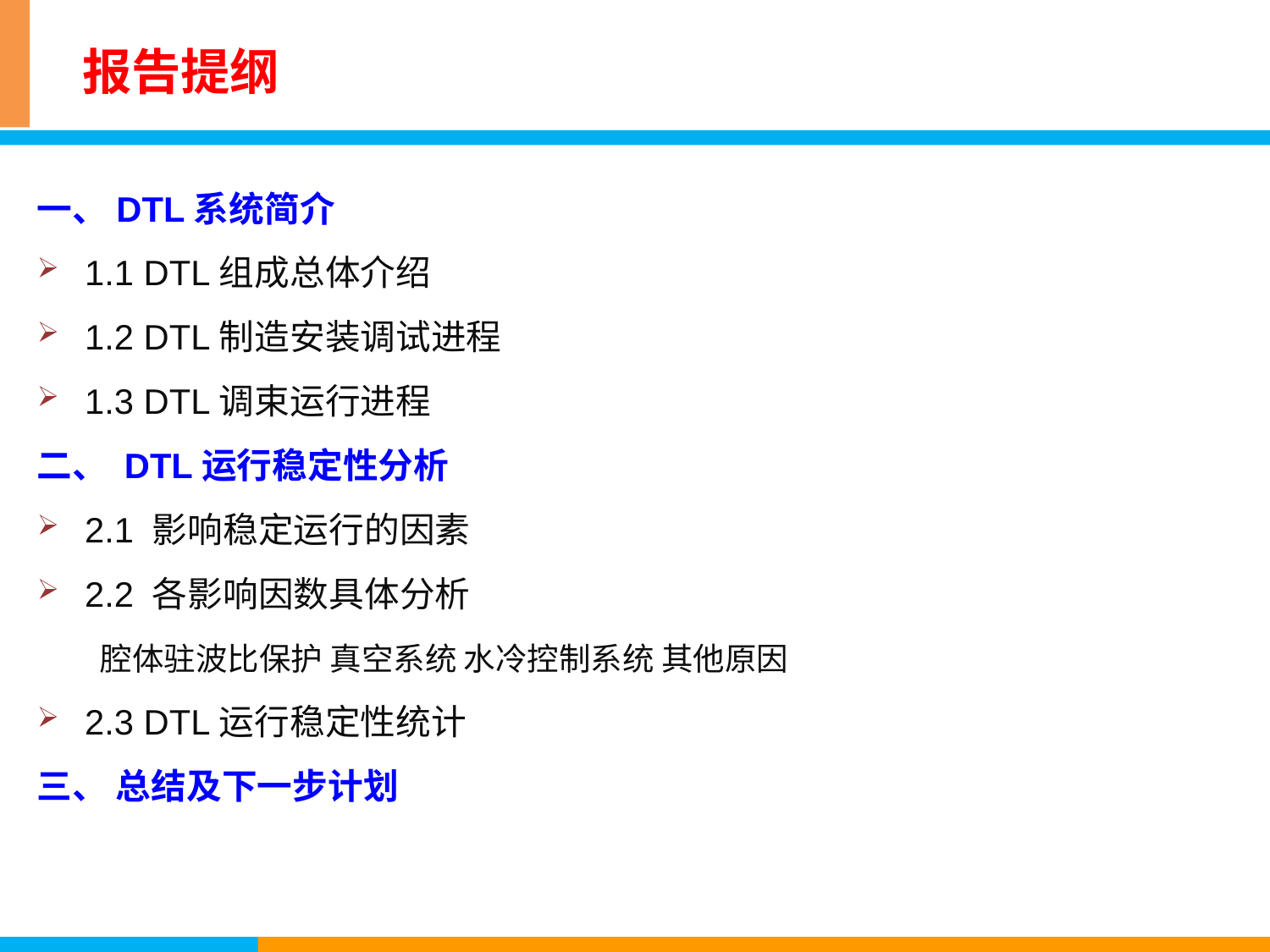

# 报告提纲
一、DTL系统简介
1.1 DTL组成总体介绍
1.2 DTL制造安装调试进程
1.3 DTL调束运行进程
二、 DTL运行稳定性分析
2.1 影响稳定运行的因素
2.2 各影响因数具体分析
       腔体驻波比保护 真空系统 水冷控制系统 其他原因
2.3 DTL运行稳定性统计
三、 总结及下一步计划